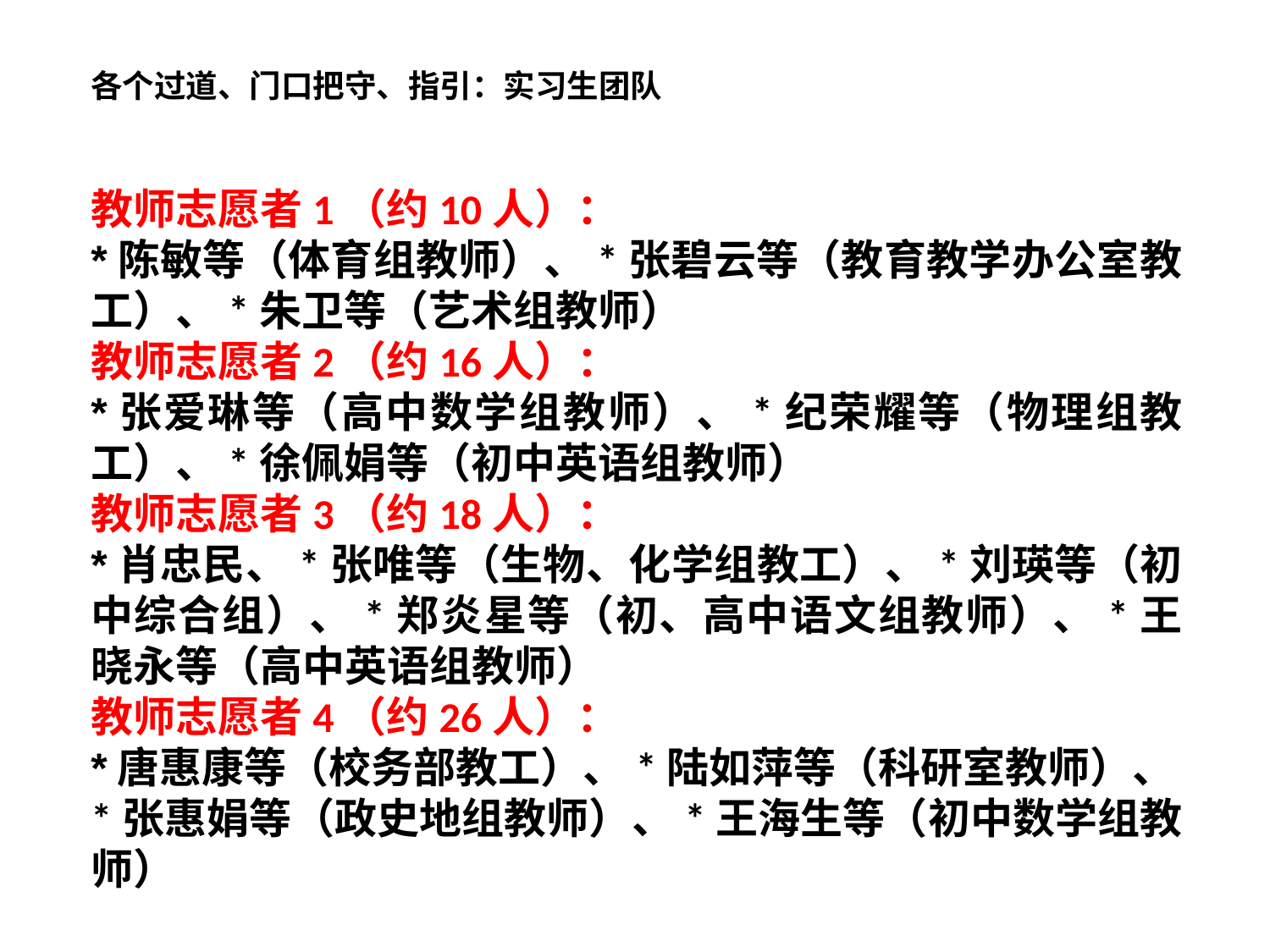

各个过道、门口把守、指引：实习生团队
教师志愿者1（约10人）：
*陈敏等（体育组教师）、*张碧云等（教育教学办公室教工）、*朱卫等（艺术组教师）
教师志愿者2（约16人）：
*张爱琳等（高中数学组教师）、*纪荣耀等（物理组教工）、*徐佩娟等（初中英语组教师）
教师志愿者3（约18人）：
*肖忠民、*张唯等（生物、化学组教工）、*刘瑛等（初中综合组）、*郑炎星等（初、高中语文组教师）、*王晓永等（高中英语组教师）
教师志愿者4（约26人）：
*唐惠康等（校务部教工）、*陆如萍等（科研室教师）、*张惠娟等（政史地组教师）、*王海生等（初中数学组教师）